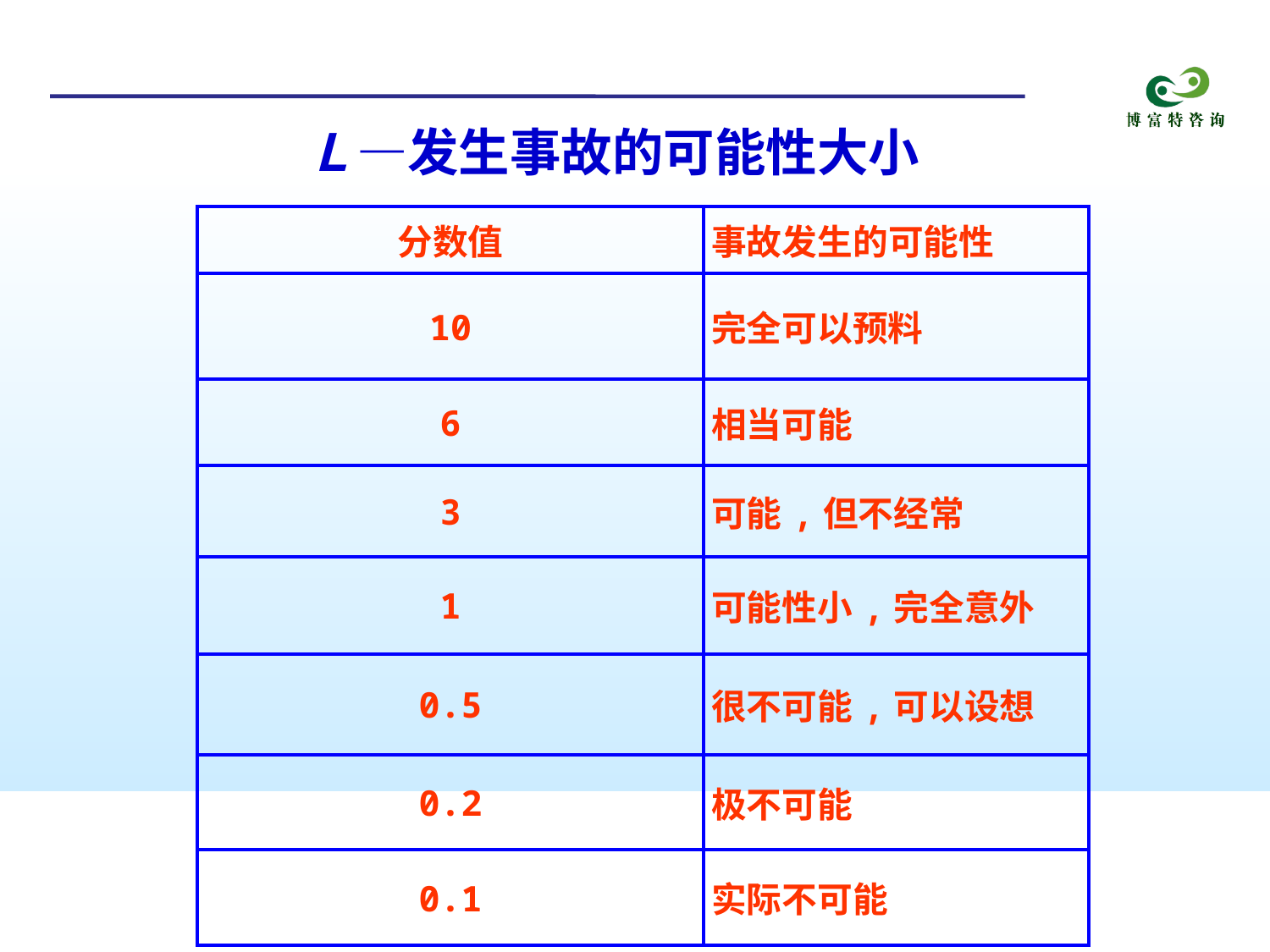

Ｌ—发生事故的可能性大小

| 分数值 | 事故发生的可能性 |
| --- | --- |
| 10 | 完全可以预料 |
| 6 | 相当可能 |
| 3 | 可能,但不经常 |
| 1 | 可能性小,完全意外 |
| 0.5 | 很不可能,可以设想 |
| 0.2 | 极不可能 |
| 0.1 | 实际不可能 |